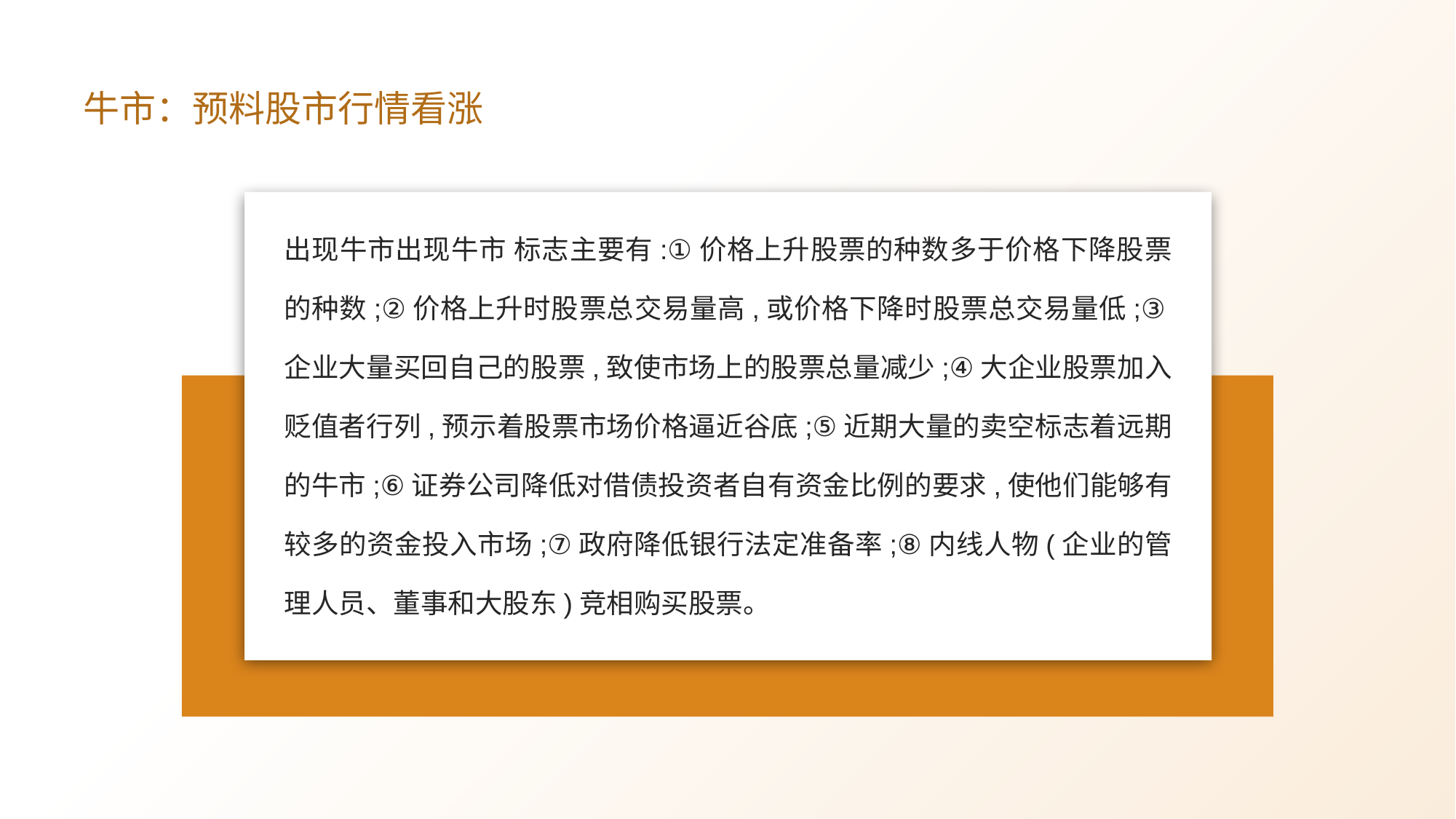

# 牛市：预料股市行情看涨

出现牛市出现牛市 标志主要有:①价格上升股票的种数多于价格下降股票的种数;②价格上升时股票总交易量高,或价格下降时股票总交易量低;③企业大量买回自己的股票,致使市场上的股票总量减少;④大企业股票加入贬值者行列,预示着股票市场价格逼近谷底;⑤近期大量的卖空标志着远期的牛市;⑥证券公司降低对借债投资者自有资金比例的要求,使他们能够有较多的资金投入市场;⑦政府降低银行法定准备率;⑧内线人物(企业的管理人员、董事和大股东)竞相购买股票。